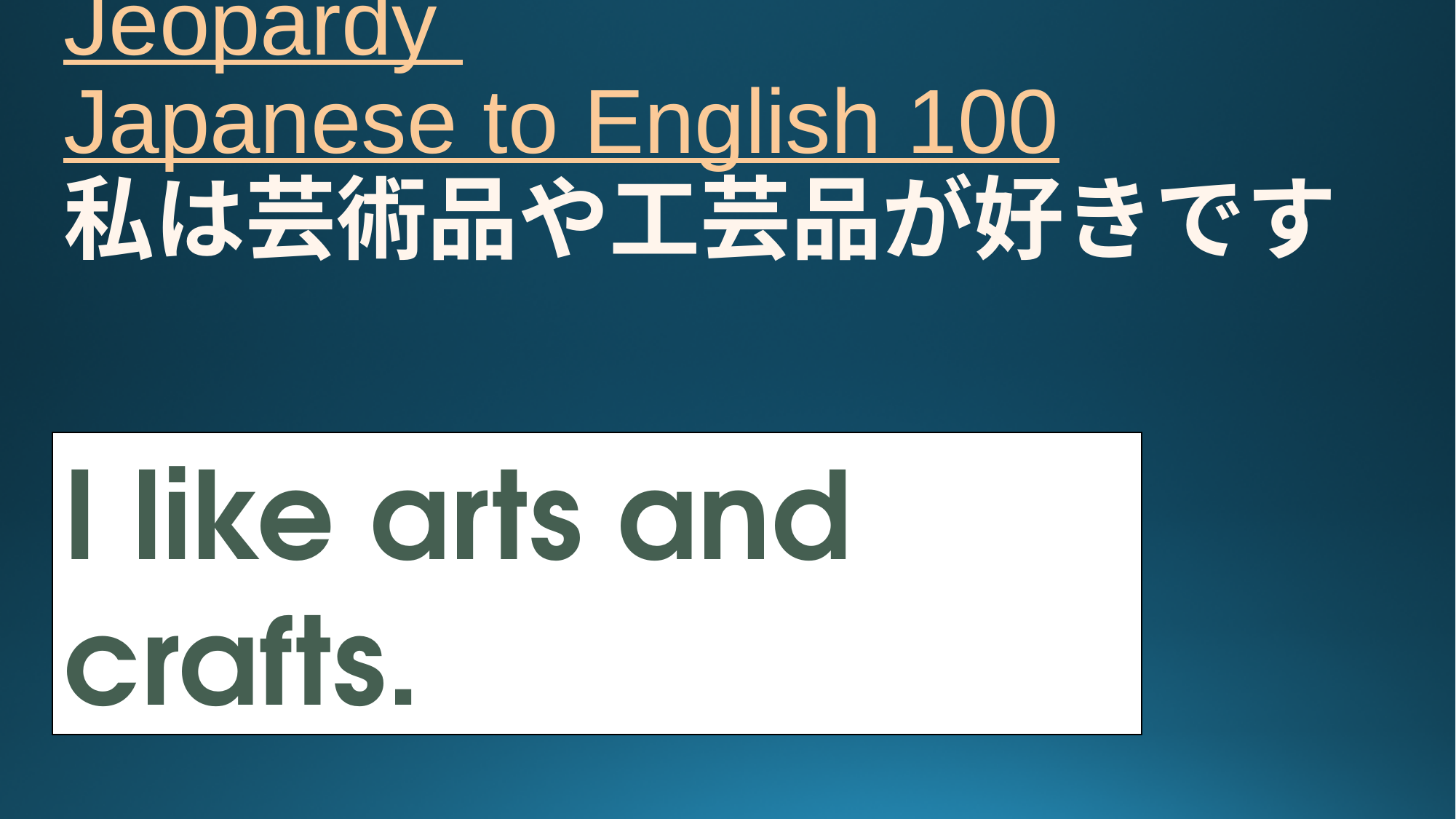

# Jeopardy Japanese to English 100
私は芸術品や工芸品が好きです
I like arts and crafts.